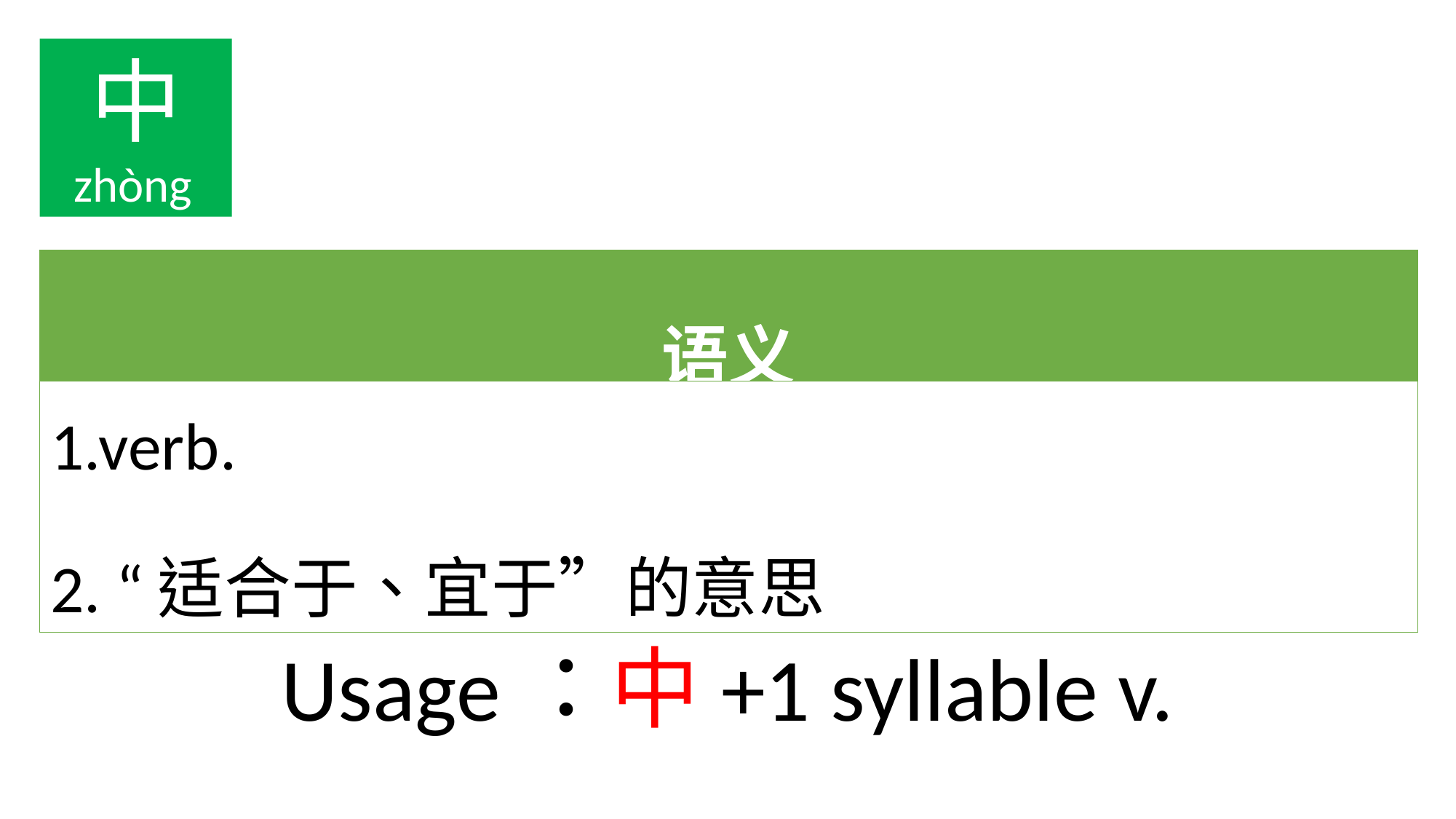

中
zhòng
| 语义 |
| --- |
| 1.verb. 2. “适合于、宜于”的意思 |
Usage：中+1 syllable v.